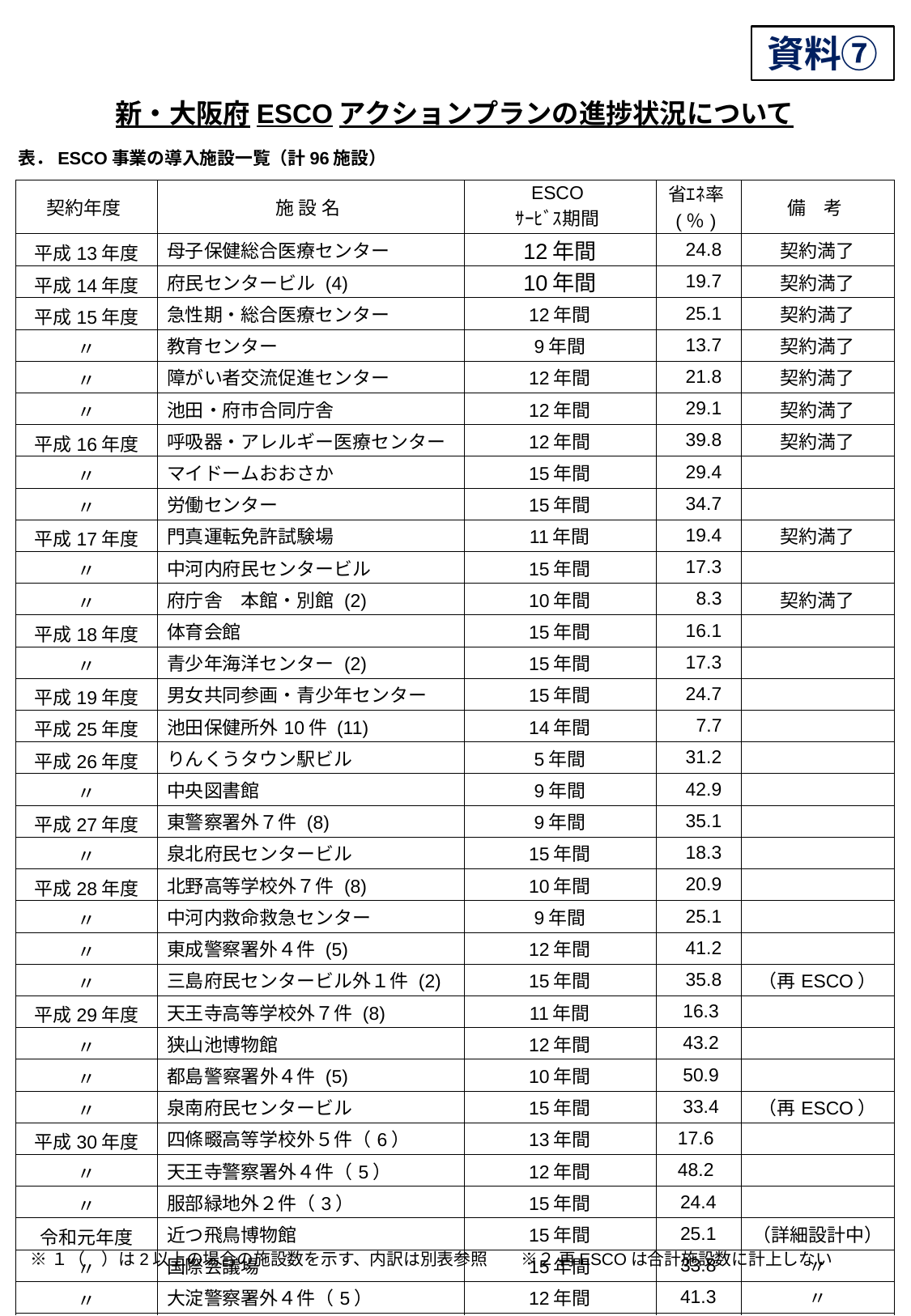

資料⑦
新・大阪府ESCOアクションプランの進捗状況について
表．ESCO事業の導入施設一覧（計96施設）
| 契約年度 | 施 設 名 | ESCO ｻｰﾋﾞｽ期間 | 省ｴﾈ率 (％) | 備　考 |
| --- | --- | --- | --- | --- |
| 平成13年度 | 母子保健総合医療センター | 12年間 | 24.8 | 契約満了 |
| 平成14年度 | 府民センタービル (4) | 10年間 | 19.7 | 契約満了 |
| 平成15年度 | 急性期・総合医療センター | 12年間 | 25.1 | 契約満了 |
| 〃 | 教育センター | 9年間 | 13.7 | 契約満了 |
| 〃 | 障がい者交流促進センター | 12年間 | 21.8 | 契約満了 |
| 〃 | 池田・府市合同庁舎 | 12年間 | 29.1 | 契約満了 |
| 平成16年度 | 呼吸器・アレルギー医療センター | 12年間 | 39.8 | 契約満了 |
| 〃 | マイドームおおさか | 15年間 | 29.4 |  |
| 〃 | 労働センター | 15年間 | 34.7 |  |
| 平成17年度 | 門真運転免許試験場 | 11年間 | 19.4 | 契約満了 |
| 〃 | 中河内府民センタービル | 15年間 | 17.3 |  |
| 〃 | 府庁舎　本館・別館 (2) | 10年間 | 8.3 | 契約満了 |
| 平成18年度 | 体育会館 | 15年間 | 16.1 |  |
| 〃 | 青少年海洋センター (2) | 15年間 | 17.3 |  |
| 平成19年度 | 男女共同参画・青少年センター | 15年間 | 24.7 |  |
| 平成25年度 | 池田保健所外10件 (11) | 14年間 | 7.7 |  |
| 平成26年度 | りんくうタウン駅ビル | 5年間 | 31.2 |  |
| 〃 | 中央図書館 | 9年間 | 42.9 |  |
| 平成27年度 | 東警察署外７件 (8) | 9年間 | 35.1 |  |
| 〃 | 泉北府民センタービル | 15年間 | 18.3 |  |
| 平成28年度 | 北野高等学校外７件 (8) | 10年間 | 20.9 |  |
| 〃 | 中河内救命救急センター | 9年間 | 25.1 |  |
| 〃 | 東成警察署外４件 (5) | 12年間 | 41.2 |  |
| 〃 | 三島府民センタービル外１件 (2) | 15年間 | 35.8 | （再ESCO） |
| 平成29年度 | 天王寺高等学校外７件 (8) | 11年間 | 16.3 |  |
| 〃 | 狭山池博物館 | 12年間 | 43.2 |  |
| 〃 | 都島警察署外４件 (5) | 10年間 | 50.9 |  |
| 〃 | 泉南府民センタービル | 15年間 | 33.4 | （再ESCO） |
| 平成30年度 | 四條畷高等学校外５件（6） | 13年間 | 17.6 |  |
| 〃 | 天王寺警察署外４件（5） | 12年間 | 48.2 |  |
| 〃 | 服部緑地外２件（3） | 15年間 | 24.4 |  |
| 令和元年度 | 近つ飛鳥博物館 | 15年間 | 25.1 | （詳細設計中） |
| 〃 | 国際会議場 | 15年間 | 33.8 | 〃 |
| 〃 | 大淀警察署外４件（5） | 12年間 | 41.3 | 〃 |
| 〃 | 浜寺公園外4件（5） | 15年間 | 23.1 | 〃 |
※１（　）は2以上の場合の施設数を示す、内訳は別表参照　　※２ 再ESCOは合計施設数に計上しない